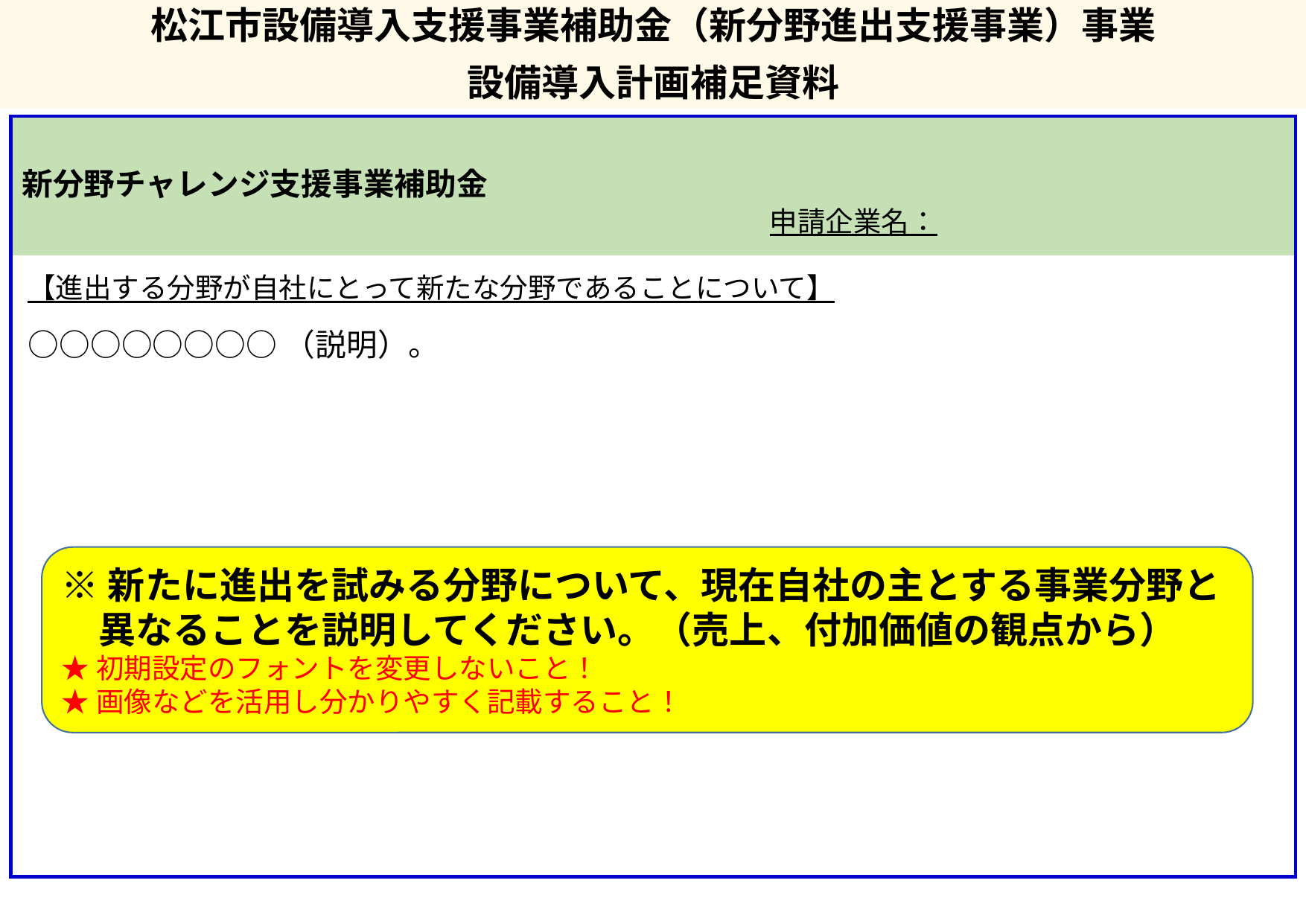

松江市設備導入支援事業補助金（新分野進出支援事業）事業
設備導入計画補足資料
新分野チャレンジ支援事業補助金

申請企業名：
【進出する分野が自社にとって新たな分野であることについて】
○○○○○○○○（説明）。
※新たに進出を試みる分野について、現在自社の主とする事業分野と
　異なることを説明してください。（売上、付加価値の観点から）
★初期設定のフォントを変更しないこと！
★画像などを活用し分かりやすく記載すること！
1